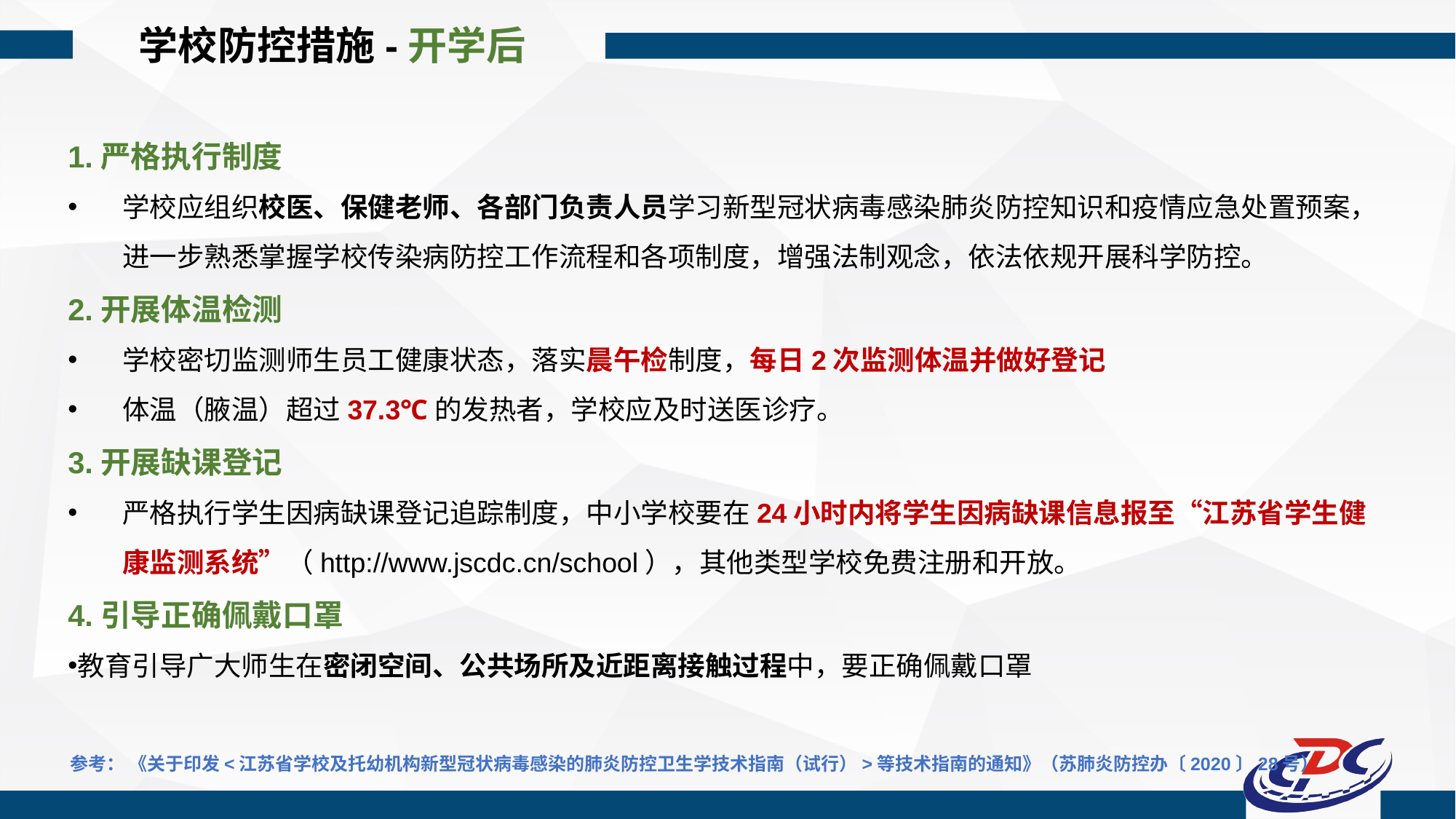

学校防控措施-开学后
1.严格执行制度
学校应组织校医、保健老师、各部门负责人员学习新型冠状病毒感染肺炎防控知识和疫情应急处置预案，进一步熟悉掌握学校传染病防控工作流程和各项制度，增强法制观念，依法依规开展科学防控。
2.开展体温检测
学校密切监测师生员工健康状态，落实晨午检制度，每日2次监测体温并做好登记
体温（腋温）超过37.3℃的发热者，学校应及时送医诊疗。
3.开展缺课登记
严格执行学生因病缺课登记追踪制度，中小学校要在24小时内将学生因病缺课信息报至“江苏省学生健康监测系统”（http://www.jscdc.cn/school），其他类型学校免费注册和开放。
4.引导正确佩戴口罩
教育引导广大师生在密闭空间、公共场所及近距离接触过程中，要正确佩戴口罩

参考： 《关于印发<江苏省学校及托幼机构新型冠状病毒感染的肺炎防控卫生学技术指南（试行）>等技术指南的通知》（苏肺炎防控办〔2020〕28号）